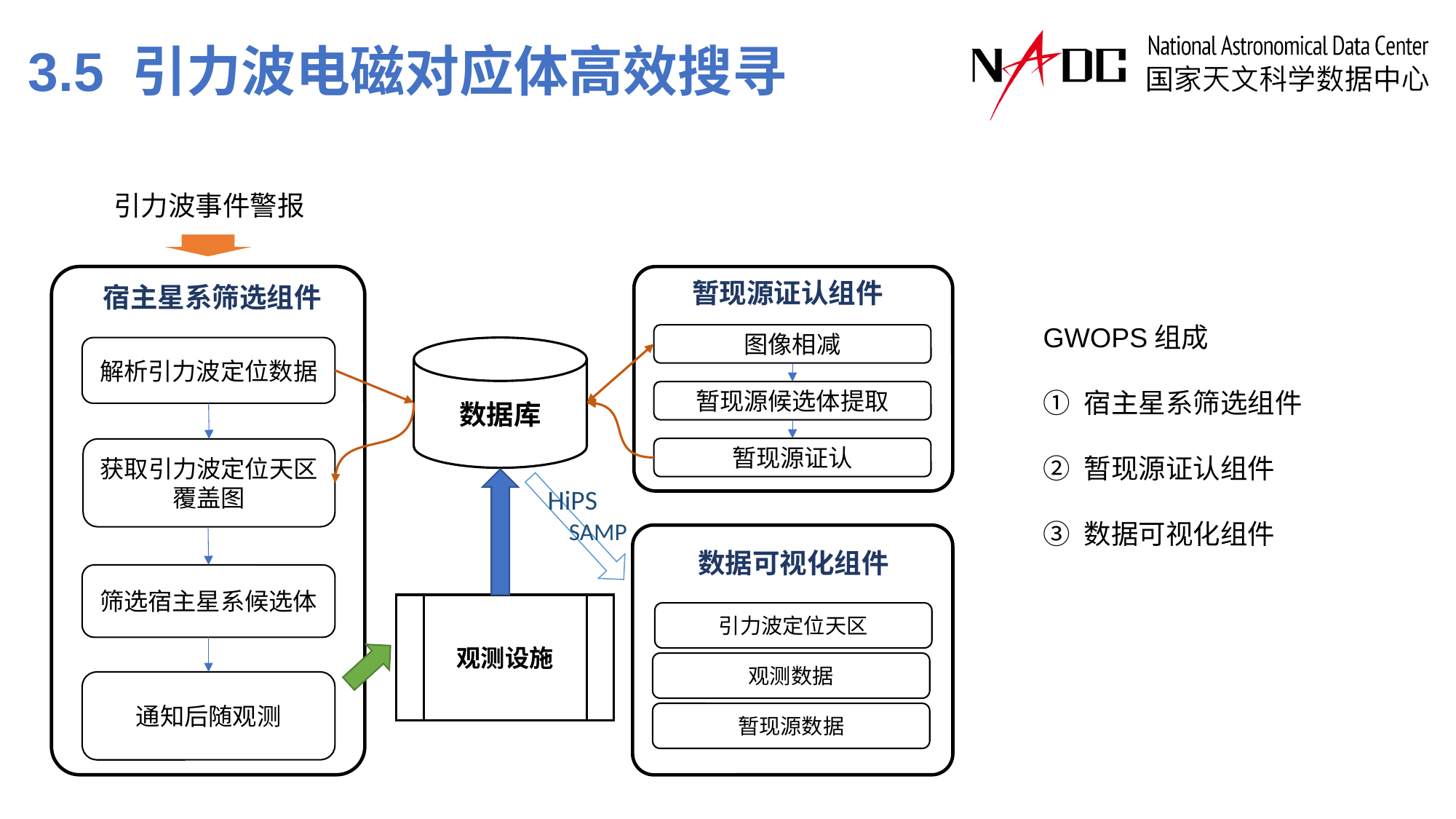

3.5 引力波电磁对应体高效搜寻
引力波事件警报

暂现源证认组件
宿主星系筛选组件
图像相减
解析引力波定位数据
数据库
暂现源候选体提取
暂现源证认
获取引力波定位天区覆盖图

HiPS
SAMP

数据可视化组件
筛选宿主星系候选体
观测设施
引力波定位天区
通知后随观测
暂现源数据

GWOPS组成

宿主星系筛选组件

暂现源证认组件

数据可视化组件
观测数据